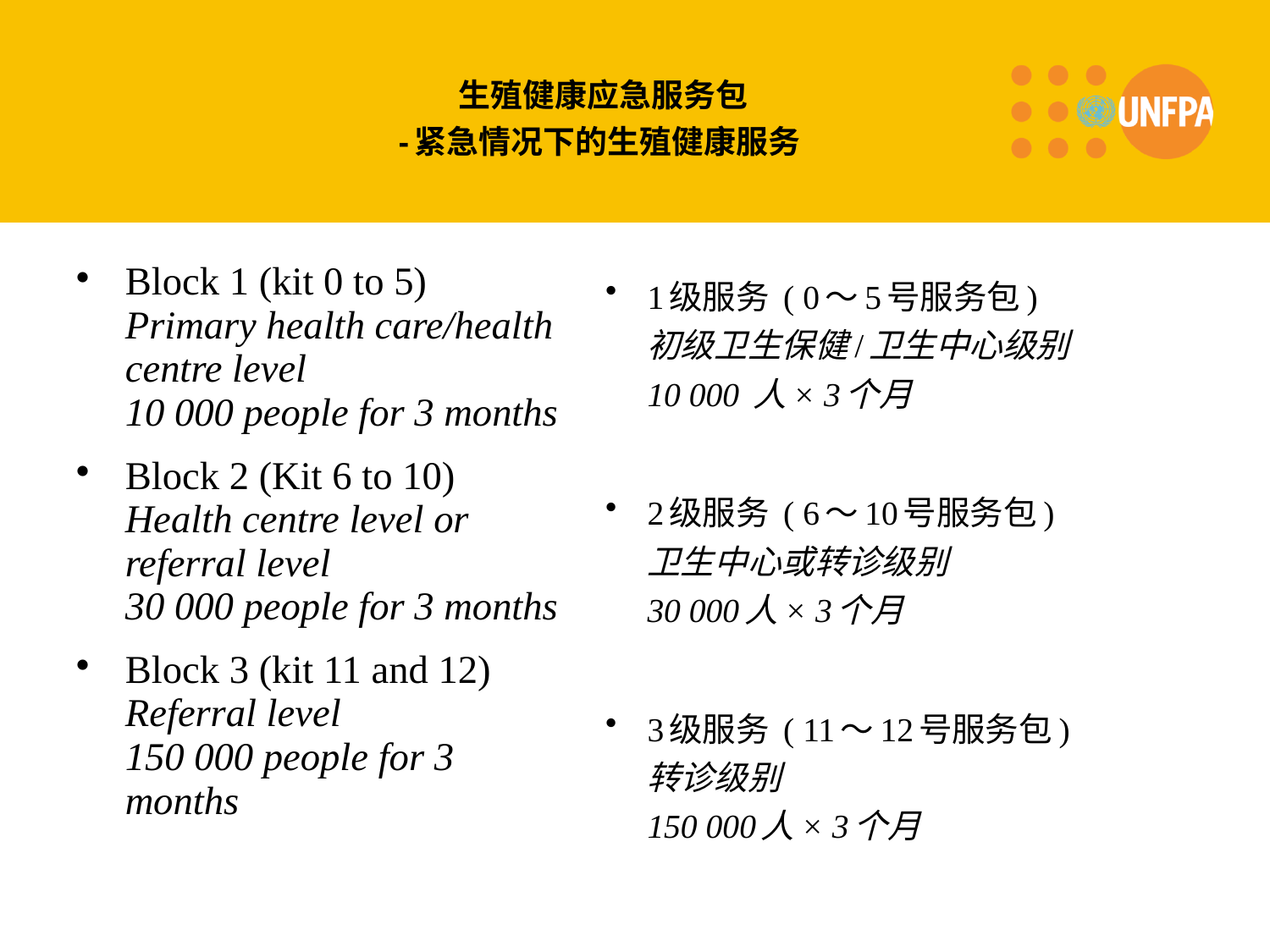

# 生殖健康应急服务包 -紧急情况下的生殖健康服务
Block 1 (kit 0 to 5)
Primary health care/health centre level
10 000 people for 3 months
Block 2 (Kit 6 to 10)
Health centre level or referral level
30 000 people for 3 months
Block 3 (kit 11 and 12)
Referral level
150 000 people for 3 months

1级服务 ( 0～5号服务包)
初级卫生保健/卫生中心级别
10 000 人× 3个月

2级服务 ( 6～10号服务包)
卫生中心或转诊级别
30 000人× 3个月

3级服务 ( 11～12号服务包)
转诊级别
150 000人× 3个月